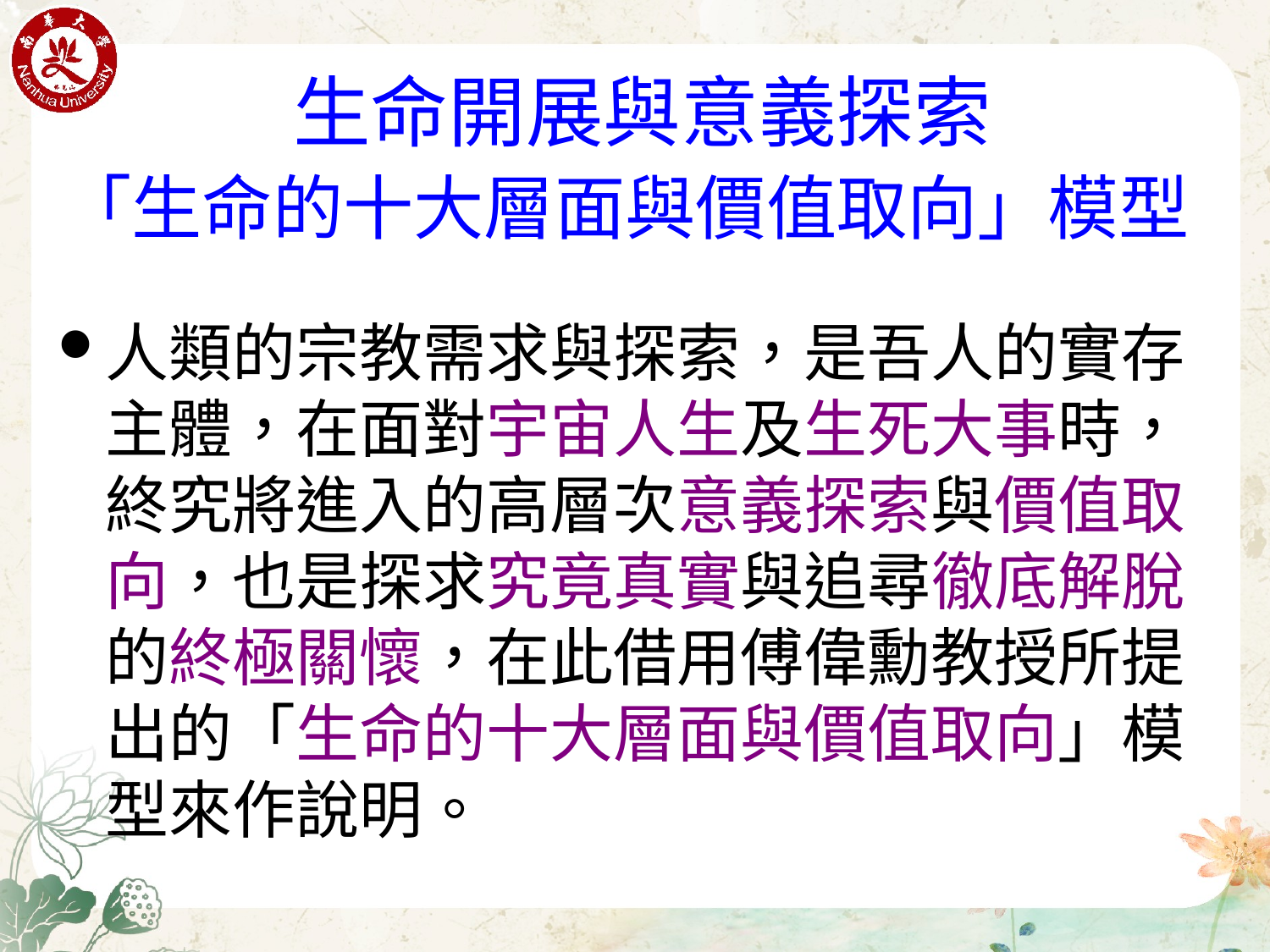

# 生命開展與意義探索 「生命的十大層面與價值取向」模型
人類的宗教需求與探索，是吾人的實存主體，在面對宇宙人生及生死大事時，終究將進入的高層次意義探索與價值取向，也是探求究竟真實與追尋徹底解脫的終極關懷，在此借用傅偉勳教授所提出的「生命的十大層面與價值取向」模型來作說明。